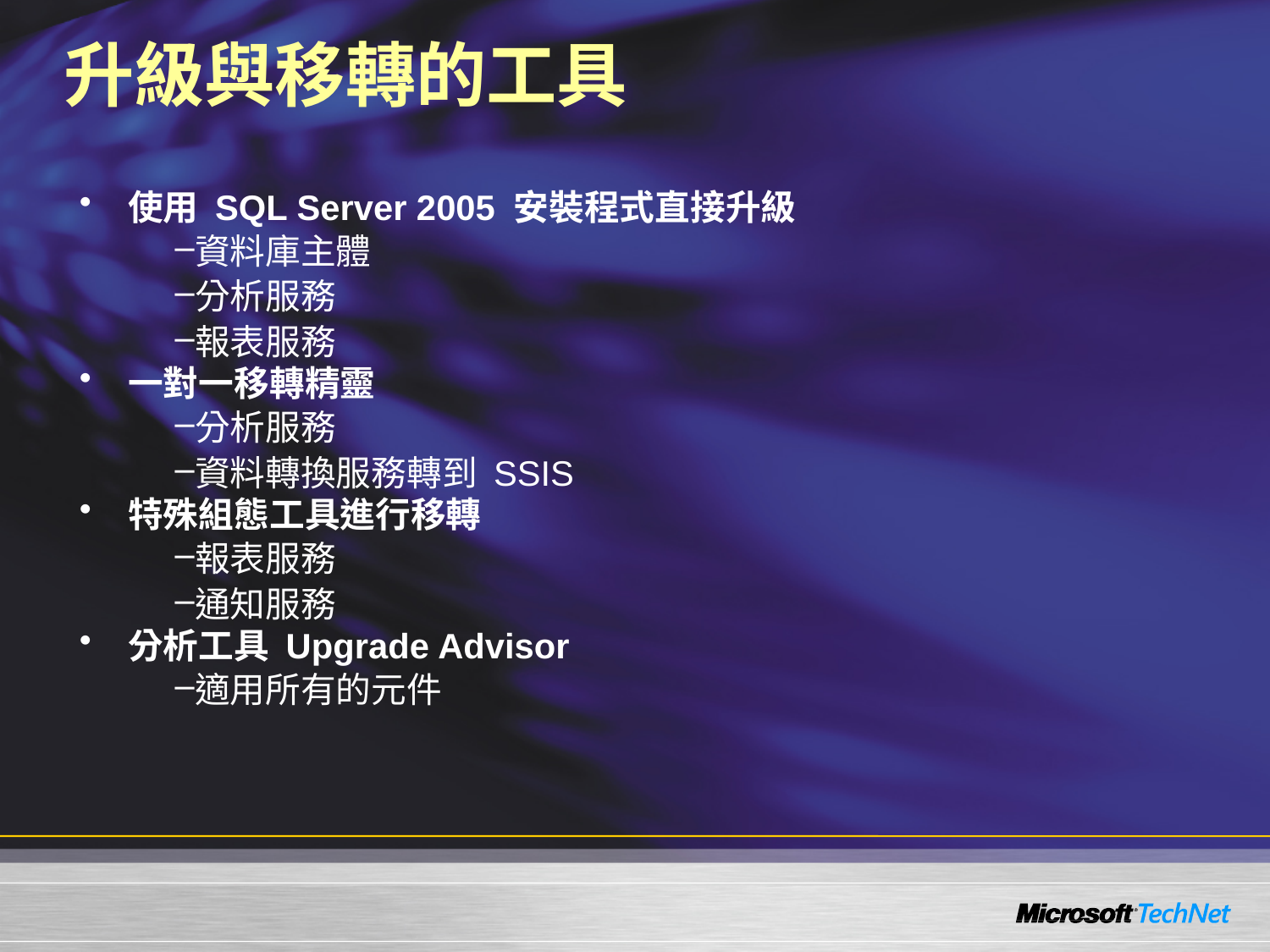

# 升級與移轉的工具
使用 SQL Server 2005 安裝程式直接升級
資料庫主體
分析服務
報表服務
一對一移轉精靈
分析服務
資料轉換服務轉到 SSIS
特殊組態工具進行移轉
報表服務
通知服務
分析工具 Upgrade Advisor
適用所有的元件